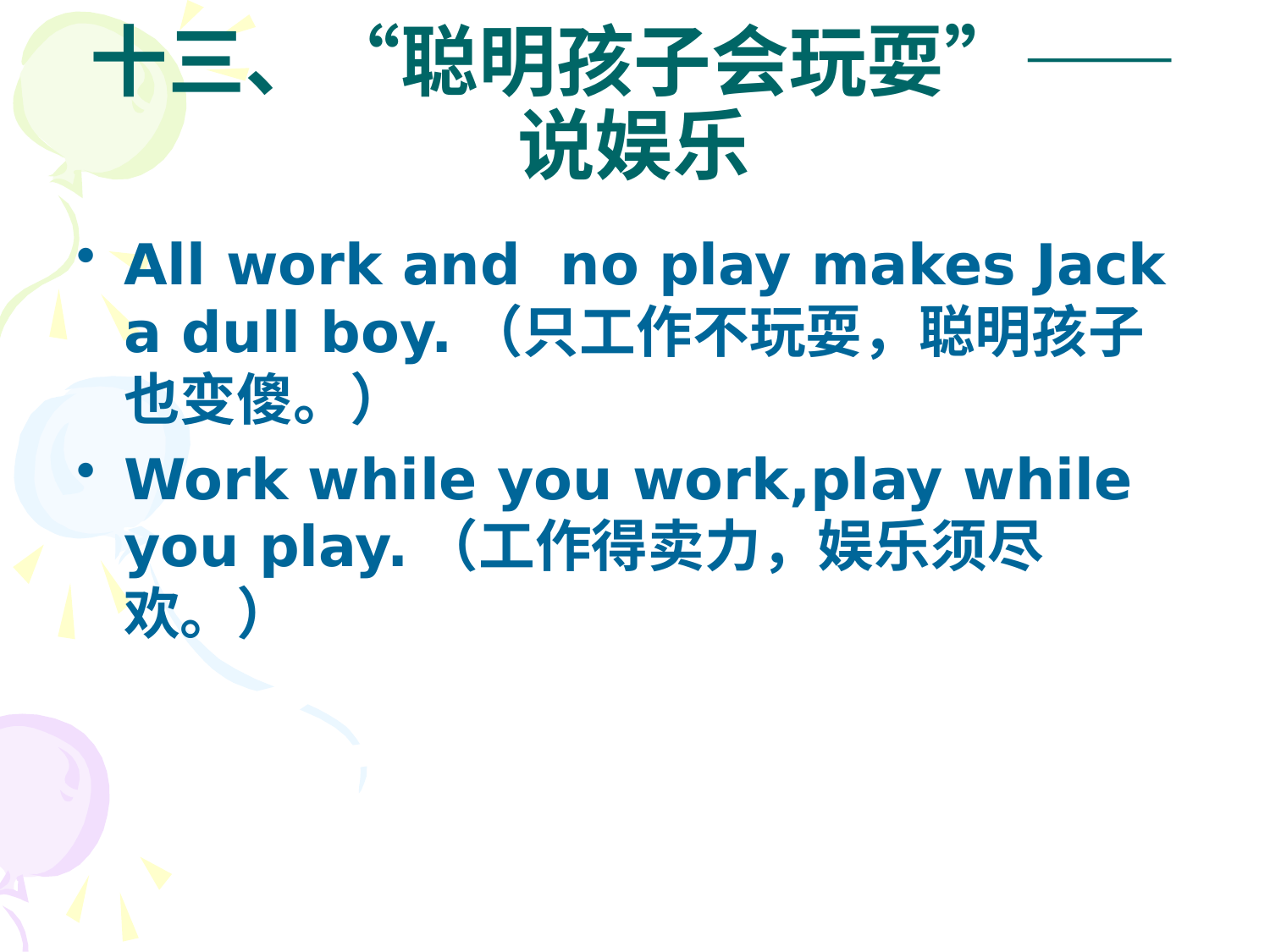

# 十三、“聪明孩子会玩耍”——说娱乐
All work and  no play makes Jack a dull boy.（只工作不玩耍，聪明孩子也变傻。）
Work while you work,play while you play.（工作得卖力，娱乐须尽欢。）